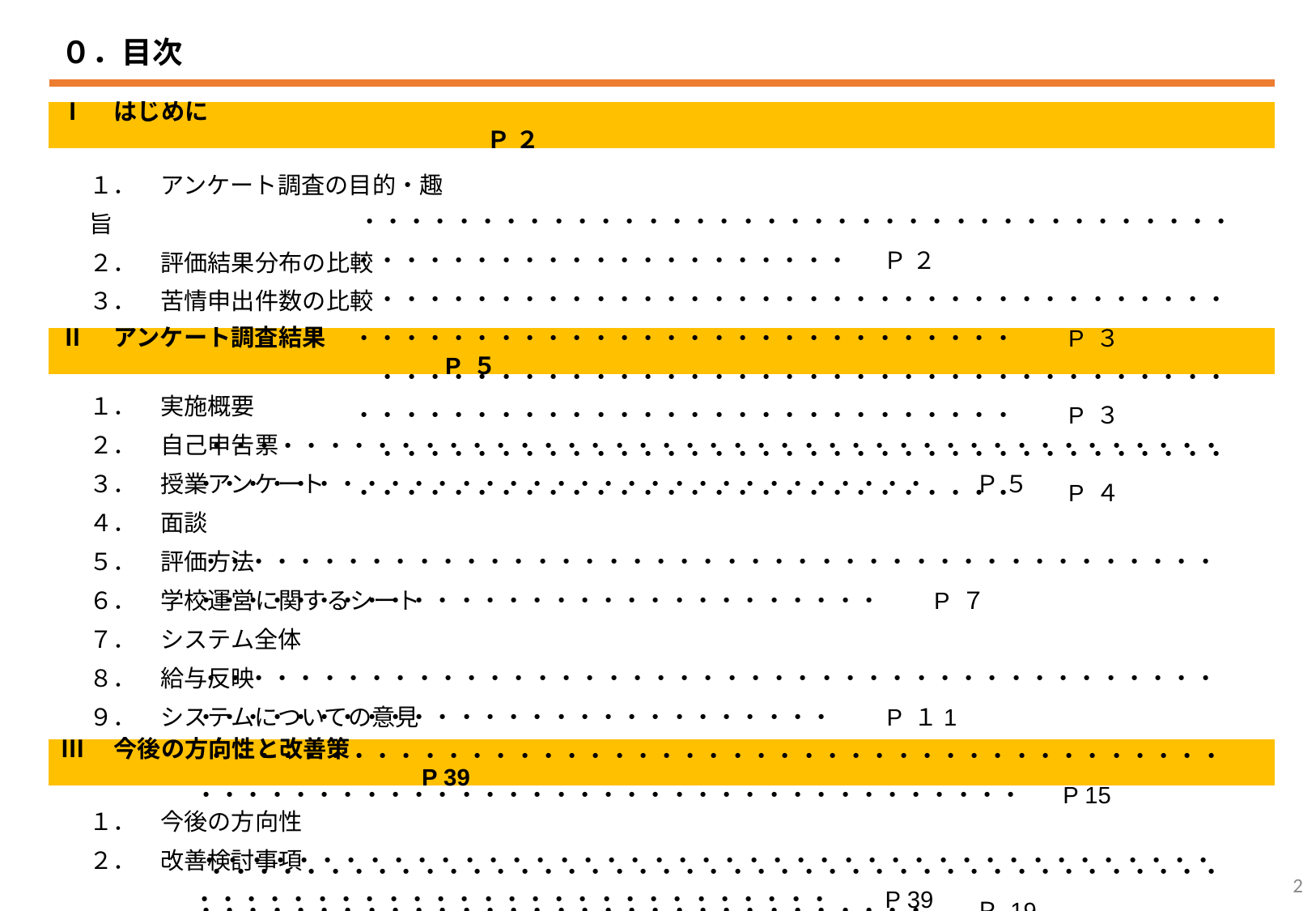

０．目次
Ⅰ　はじめに　　　　　　　　　　　　　　　　　　　　　　　　　　　　　　　　　　　　　　　　　　　　　　　　　　　　　　　　　　　　　　Ｐ ２
　　　　   ・・・・・・・・・・・・・・・・・・・・・・・・・・・・・・・・・・・・・・・・・・・・・・・・・・・・・・・・・・ 　 Ｐ ２
　・・・・・・・・・・・・・・・・・・・・・・・・・・・・・・・・・・・・・・・・・・・・・・・・・・・・・・・・・・・・・・・・　　P ３
　・・・・・・・・・・・・・・・・・・・・・・・・・・・・・・・・・・・・・・・・・・・・・・・・・・・・・・・・・・・・・・・・　　P ３
　・・・・・・・・・・・・・・・・・・・・・・・・・・・・・・・・・・・・・・・・・・・・・・・・・・・・・・・・・・・・・・・・　　P ４
１．　アンケート調査の目的・趣旨
２．　評価結果分布の比較
３．　苦情申出件数の比較
４．　評価結果の給与反映
Ⅱ　アンケート調査結果　　　　　　　　　　　　　　　　　　　　　　　　　　　　　　　　　　　　　　　　　　　　　　　　　　　　　　　P ５
１．　実施概要
２．　自己申告票
３．　授業アンケート
４．　面談
５．　評価方法
６．　学校運営に関するシート
７．　システム全体
８．　給与反映
９．　システムについての意見
       ・・・・・・・・・・・・・・・・・・・・・・・・・・・・・・・・・・・・・・・・・・・・・・・・・・・・・・・・・・・・・・・・・・・・・・・・・・　　Ｐ ５
　        ・・・・・・・・・・・・・・・・・・・・・・・・・・・・・・・・・・・・・・・・・・・・・・・・・・・・・・・・・・・・・・・・・・・・・・・・　　P ７
　      　   ・・・・・・・・・・・・・・・・・・・・・・・・・・・・・・・・・・・・・・・・・・・・・・・・・・・・・・・・・・・・・・・・・・・・・・　　P １1
 ・・・・・・・・・・・・・・・・・・・・・・・・・・・・・・・・・・・・・・・・・・・・・・・・・・・・・・・・・・・・・・・・・・・・・・・・・・・・・・ 　 P 15
       ・・・・・・・・・・・・・・・・・・・・・・・・・・・・・・・・・・・・・・・・・・・・・・・・・・・・・・・・・・・・・・・・・・・・・・・・・・　　Ｐ 19
                       　・・・・・・・・・・・・・・・・・・・・・・・・・・・・・・・・・・・・・・・・・・・・・・・・・・・・・・・・・・・・・・ 　 P 22
          ・・・・・・・・・・・・・・・・・・・・・・・・・・・・・・・・・・・・・・・・・・・・・・・・・・・・・・・・・・・・・・・・・・・・・・・・ 　 P 25
       ・・・・・・・・・・・・・・・・・・・・・・・・・・・・・・・・・・・・・・・・・・・・・・・・・・・・・・・・・・・・・・・・・・・・・・・・・・　　Ｐ 33
                         ・・・・・・・・・・・・・・・・・・・・・・・・・・・・・・・・・・・・・・・・・・・・・・・・・・・・・・・・・・・・・・ 　 P 38
Ⅲ　今後の方向性と改善策　　　　　　　　　　　　　　　　　　　　　　　　　　　　　　　　　　　　　　　　　　　　　　　　　　　　　P 39
１．　今後の方向性
２．　改善検討事項
　      　   ・・・・・・・・・・・・・・・・・・・・・・・・・・・・・・・・・・・・・・・・・・・・・・・・・・・・・・・・・・・・・・・・・・・・・・　　P 39
        　   ・・・・・・・・・・・・・・・・・・・・・・・・・・・・・・・・・・・・・・・・・・・・・・・・・・・・・・・・・・・・・・・・・・・・・・　　P 40
2